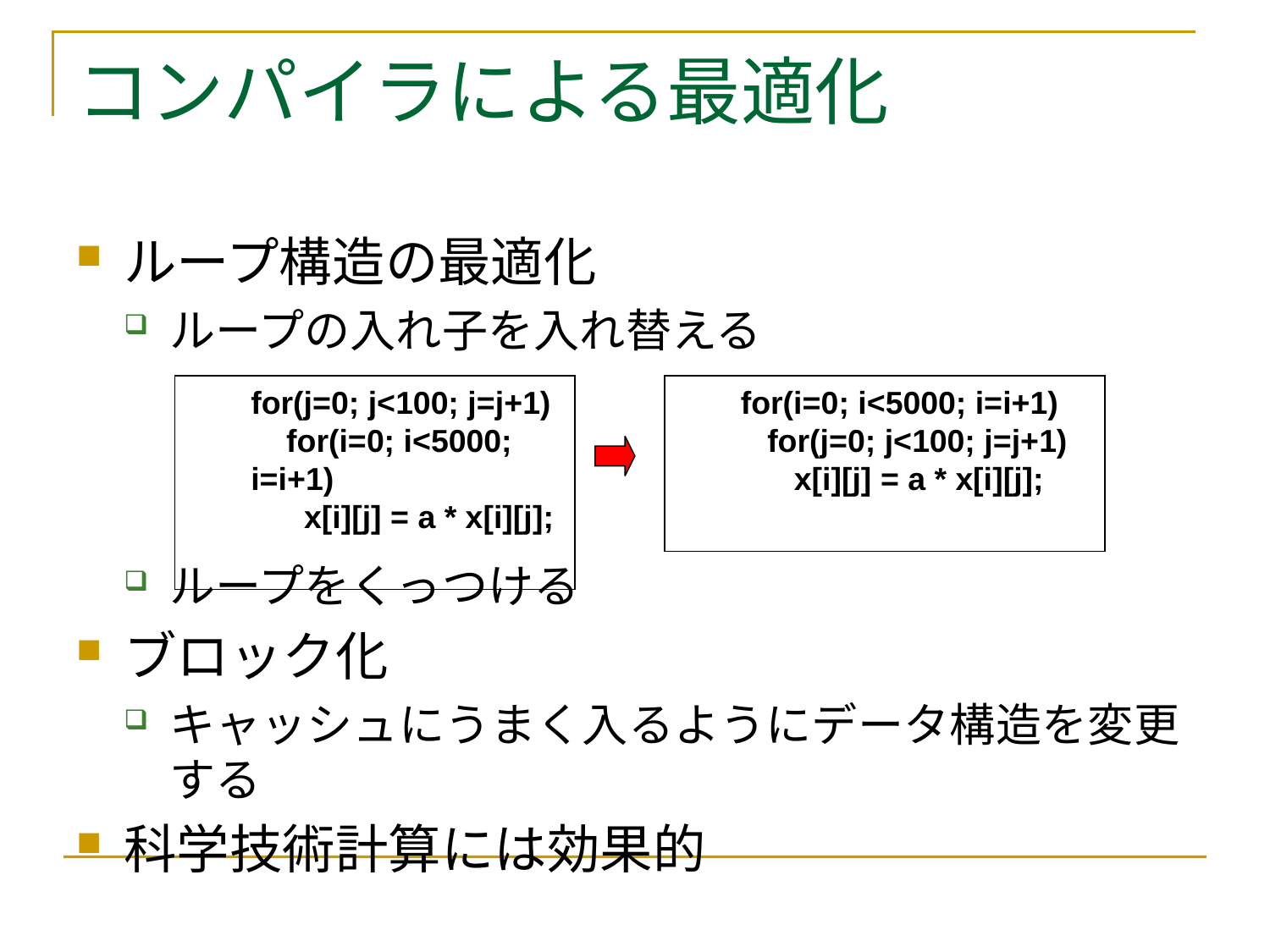

# コンパイラによる最適化
ループ構造の最適化
ループの入れ子を入れ替える

ループをくっつける
ブロック化
キャッシュにうまく入るようにデータ構造を変更する
科学技術計算には効果的
for(j=0; j<100; j=j+1)
    for(i=0; i<5000; i=i+1)
      x[i][j] = a * x[i][j];

for(i=0; i<5000; i=i+1)
   for(j=0; j<100; j=j+1)
      x[i][j] = a * x[i][j];